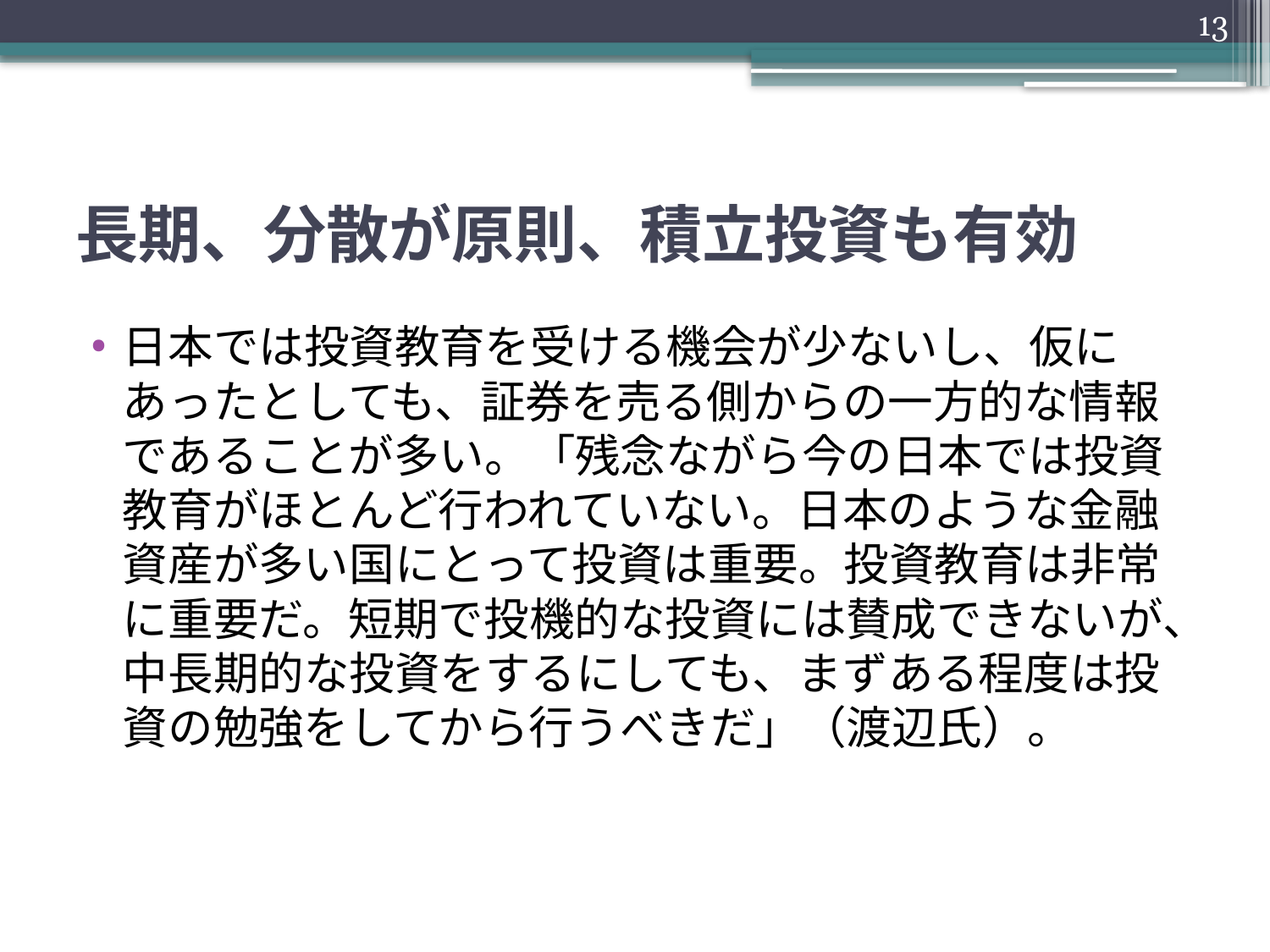

13
# 長期、分散が原則、積立投資も有効
日本では投資教育を受ける機会が少ないし、仮にあったとしても、証券を売る側からの一方的な情報であることが多い。「残念ながら今の日本では投資教育がほとんど行われていない。日本のような金融資産が多い国にとって投資は重要。投資教育は非常に重要だ。短期で投機的な投資には賛成できないが、中長期的な投資をするにしても、まずある程度は投資の勉強をしてから行うべきだ」（渡辺氏）。